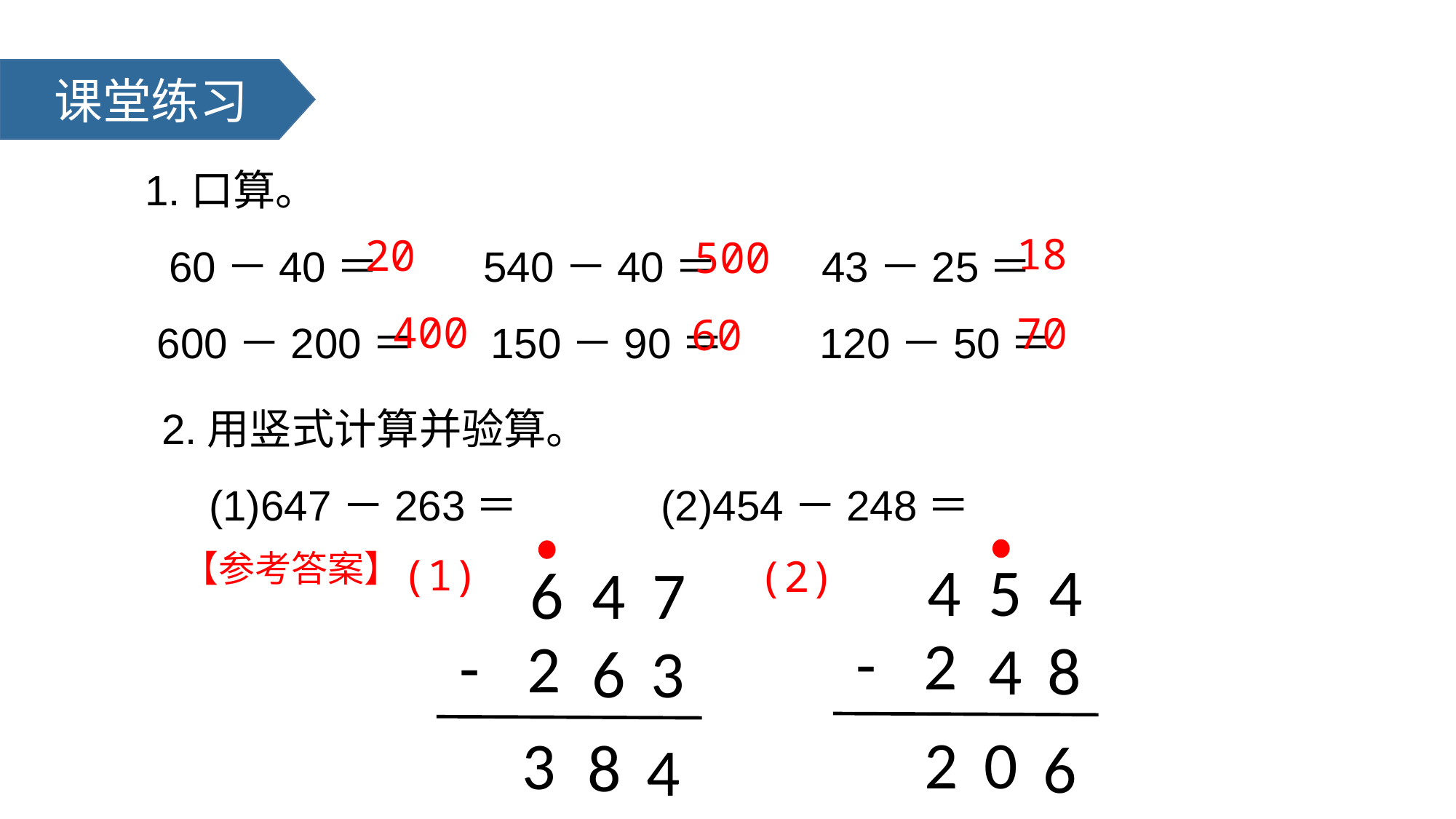

课堂练习
1.口算。
  60－40＝          540－40＝          43－25＝
 600－200＝       150－90＝         120－50＝
18
20
500
400
70
60
2.用竖式计算并验算。
    (1)647－263＝              (2)454－248＝

4
5
4
-
2
4
8
2
0
6

6
4
7
-
2
6
3
3
8
4
【参考答案】
(1)
(2)